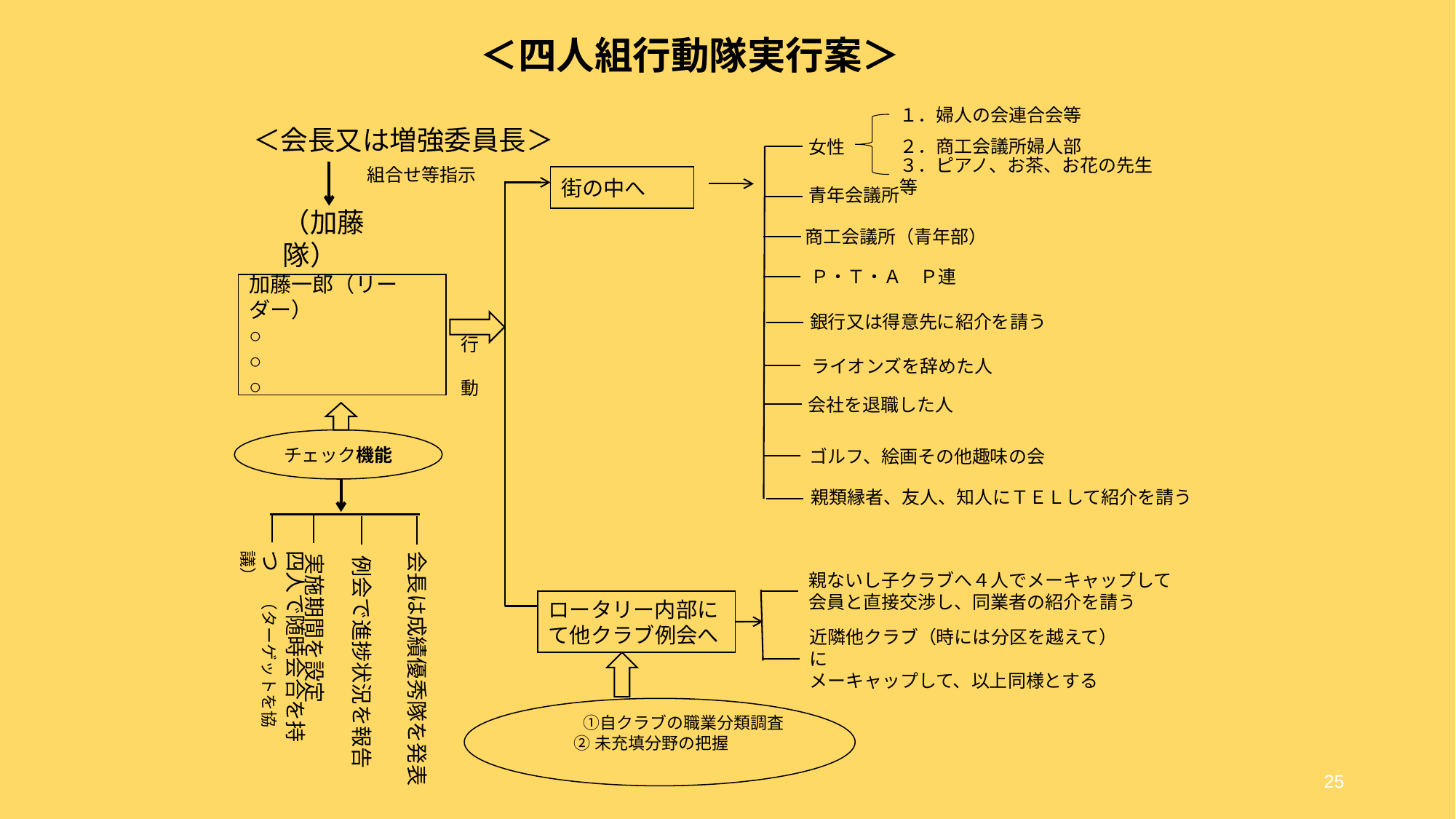

# ＜四人組行動隊実行案＞
１．婦人の会連合会等

＜会長又は増強委員長＞
女性
２．商工会議所婦人部
組合せ等指示
３．ピアノ、お茶、お花の先生等
街の中へ
青年会議所
（加藤隊）
商工会議所（青年部）
Ｐ・Ｔ・Ａ　Ｐ連
加藤一郎（リーダー）
○
○
○
銀行又は得意先に紹介を請う

行　動
ライオンズを辞めた人
会社を退職した人

チェック機能
ゴルフ、絵画その他趣味の会
親類縁者、友人、知人にＴＥＬして紹介を請う
四人で随時会合を持つ　（ターゲットを協議）
会長は成績優秀隊を発表
実施期間を設定
例会で進捗状況を報告
親ないし子クラブへ４人でメーキャップして会員と直接交渉し、同業者の紹介を請う
ロータリー内部にて他クラブ例会へ
近隣他クラブ（時には分区を越えて）に
メーキャップして、以上同様とする

　　   ①自クラブの職業分類調査
②未充填分野の把握

25